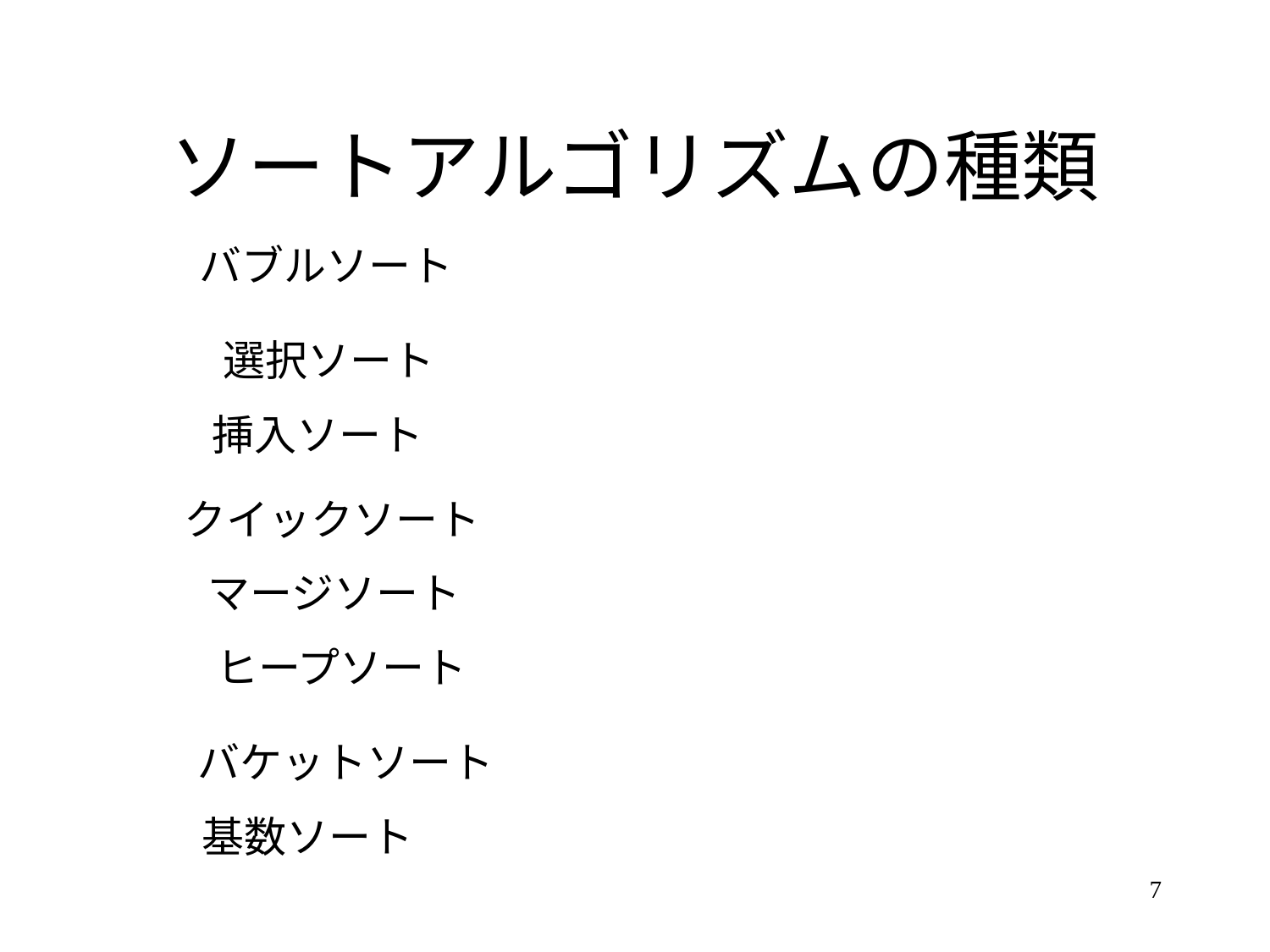

# ソートアルゴリズムの種類
バブルソート
選択ソート
挿入ソート
クイックソート
マージソート
ヒープソート
バケットソート
基数ソート
7